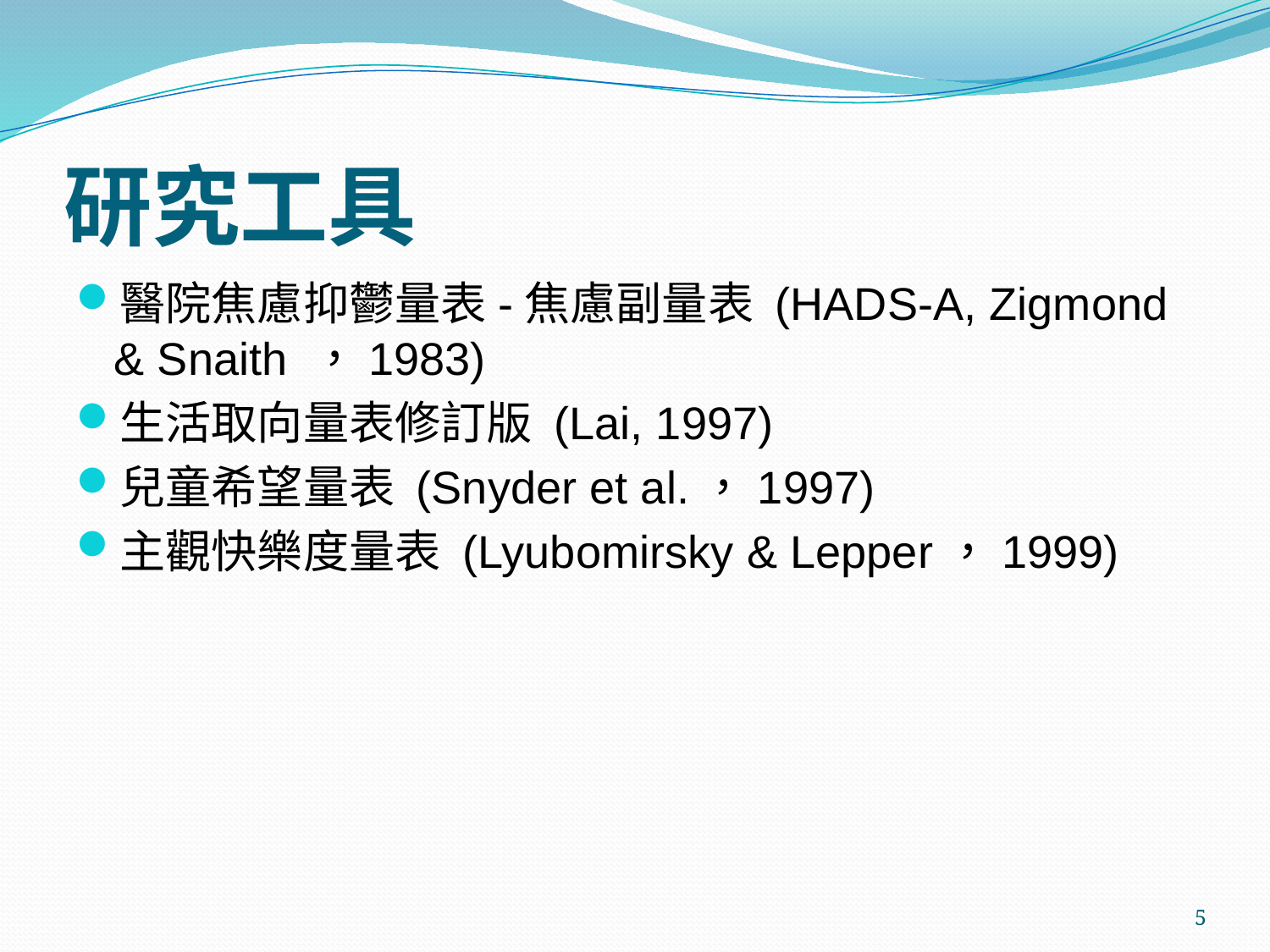

# 研究工具
醫院焦慮抑鬱量表-焦慮副量表 (HADS-A, Zigmond & Snaith ，1983)
生活取向量表修訂版 (Lai, 1997)
兒童希望量表 (Snyder et al.，1997)
主觀快樂度量表 (Lyubomirsky & Lepper，1999)
5